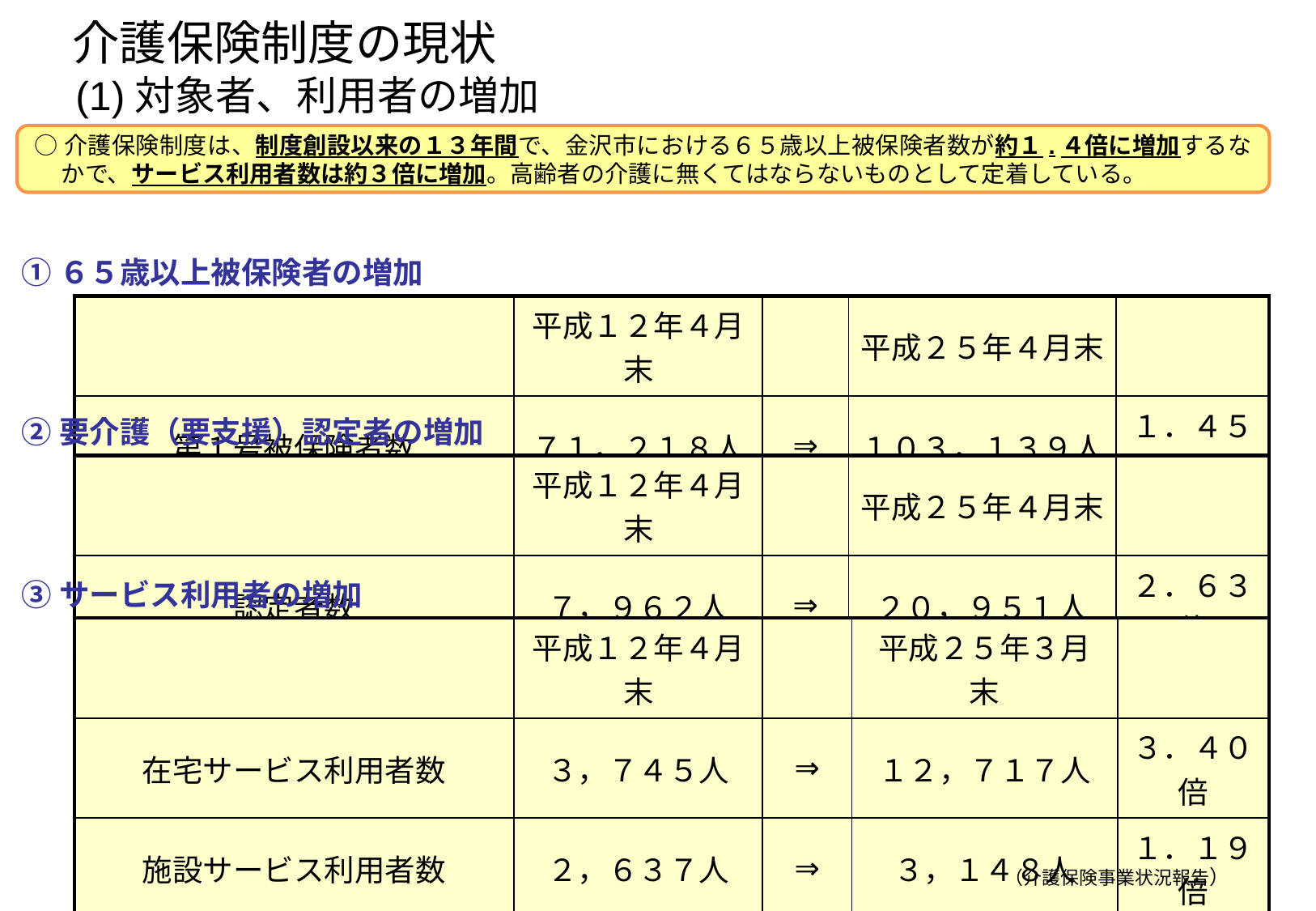

介護保険制度の現状
　(1)対象者、利用者の増加
○介護保険制度は、制度創設以来の１３年間で、金沢市における６５歳以上被保険者数が約１.４倍に増加するなかで、サービス利用者数は約３倍に増加。高齢者の介護に無くてはならないものとして定着している。
①６５歳以上被保険者の増加
|  | 平成１２年４月末 |  | 平成２５年４月末 |  |
| --- | --- | --- | --- | --- |
| 第１号被保険者数 | ７１，２１８人 | ⇒ | １０３，１３９人 | １．４５倍 |
②要介護（要支援）認定者の増加
|  | 平成１２年４月末 |  | 平成２５年４月末 |  |
| --- | --- | --- | --- | --- |
| 認定者数 | ７，９６２人 | ⇒ | ２０，９５１人 | ２．６３倍 |
③サービス利用者の増加
|  | 平成１２年４月末 |  | 平成２５年３月末 |  |
| --- | --- | --- | --- | --- |
| 在宅サービス利用者数 | ３，７４５人 | ⇒ | １２，７１７人 | ３．４０倍 |
| 施設サービス利用者数 | ２，６３７人 | ⇒ | ３，１４８人 | １．１９倍 |
| 地域密着型サービス利用者数 | － |  | １，５３７人 |  |
| 計 | ６，３８２人 | ⇒ | １７，４３３人 | ２．７３倍 |
（介護保険事業状況報告）